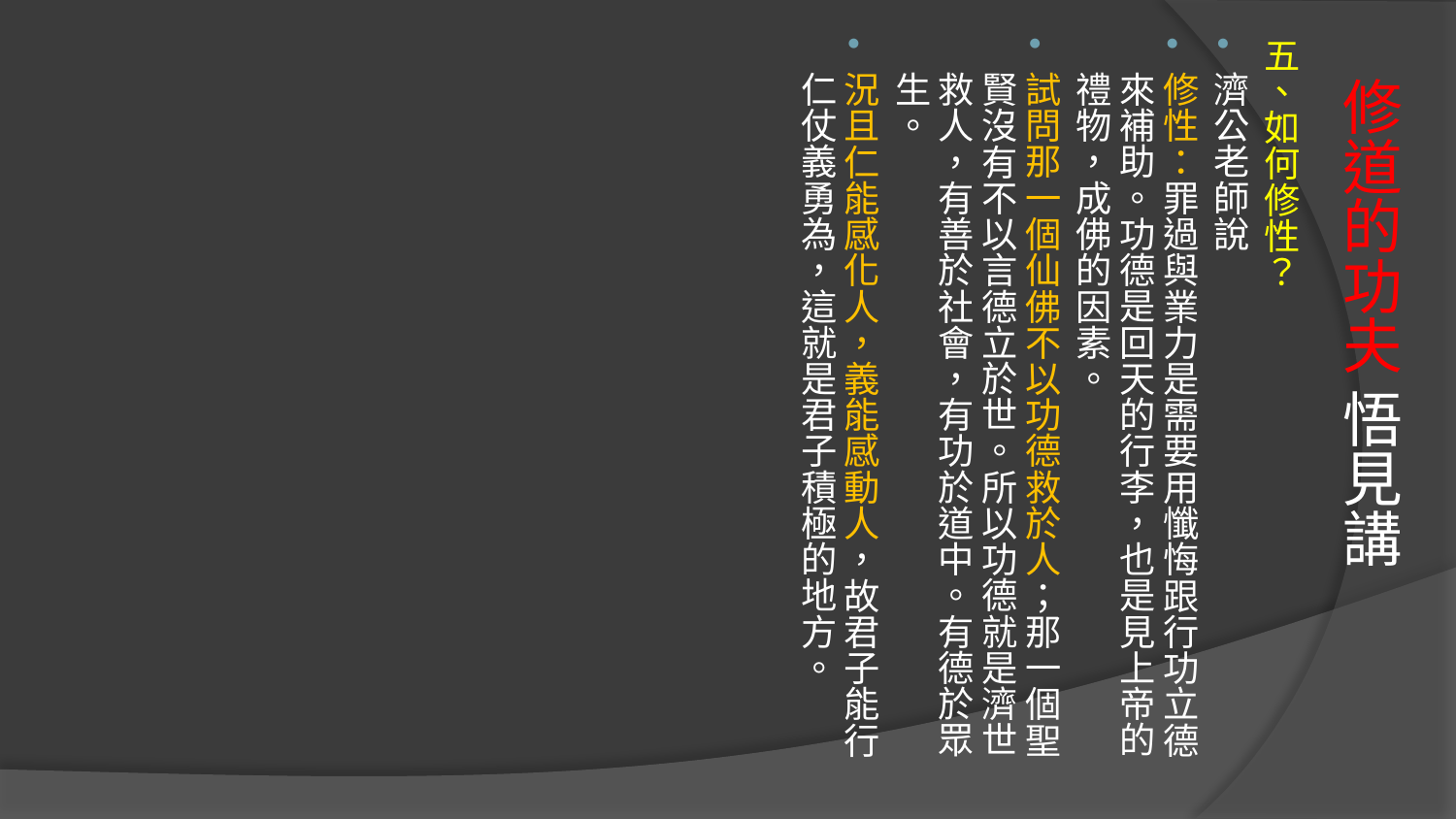

五、如何修性？
濟公老師說
修性：罪過與業力是需要用懺悔跟行功立德來補助。功德是回天的行李，也是見上帝的禮物，成佛的因素。
試問那一個仙佛不以功德救於人；那一個聖賢沒有不以言德立於世。所以功德就是濟世救人，有善於社會，有功於道中。有德於眾生。
況且仁能感化人，義能感動人，故君子能行仁仗義勇為，這就是君子積極的地方。

# 修道的功夫 悟見講